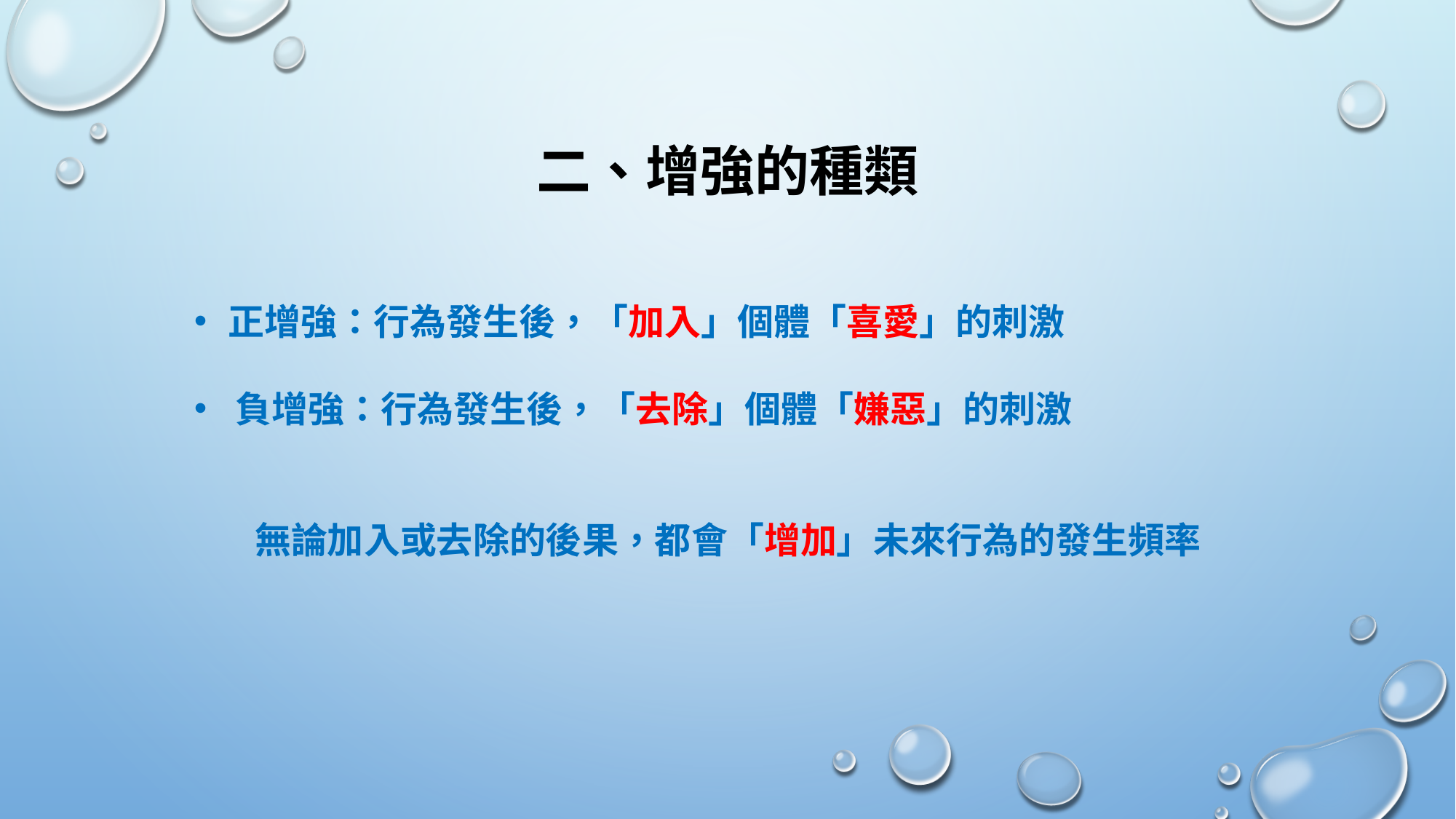

# 二、增強的種類

正增強：行為發生後，「加入」個體「喜愛」的刺激

負增強：行為發生後，「去除」個體「嫌惡」的刺激

無論加入或去除的後果，都會「增加」未來行為的發生頻率